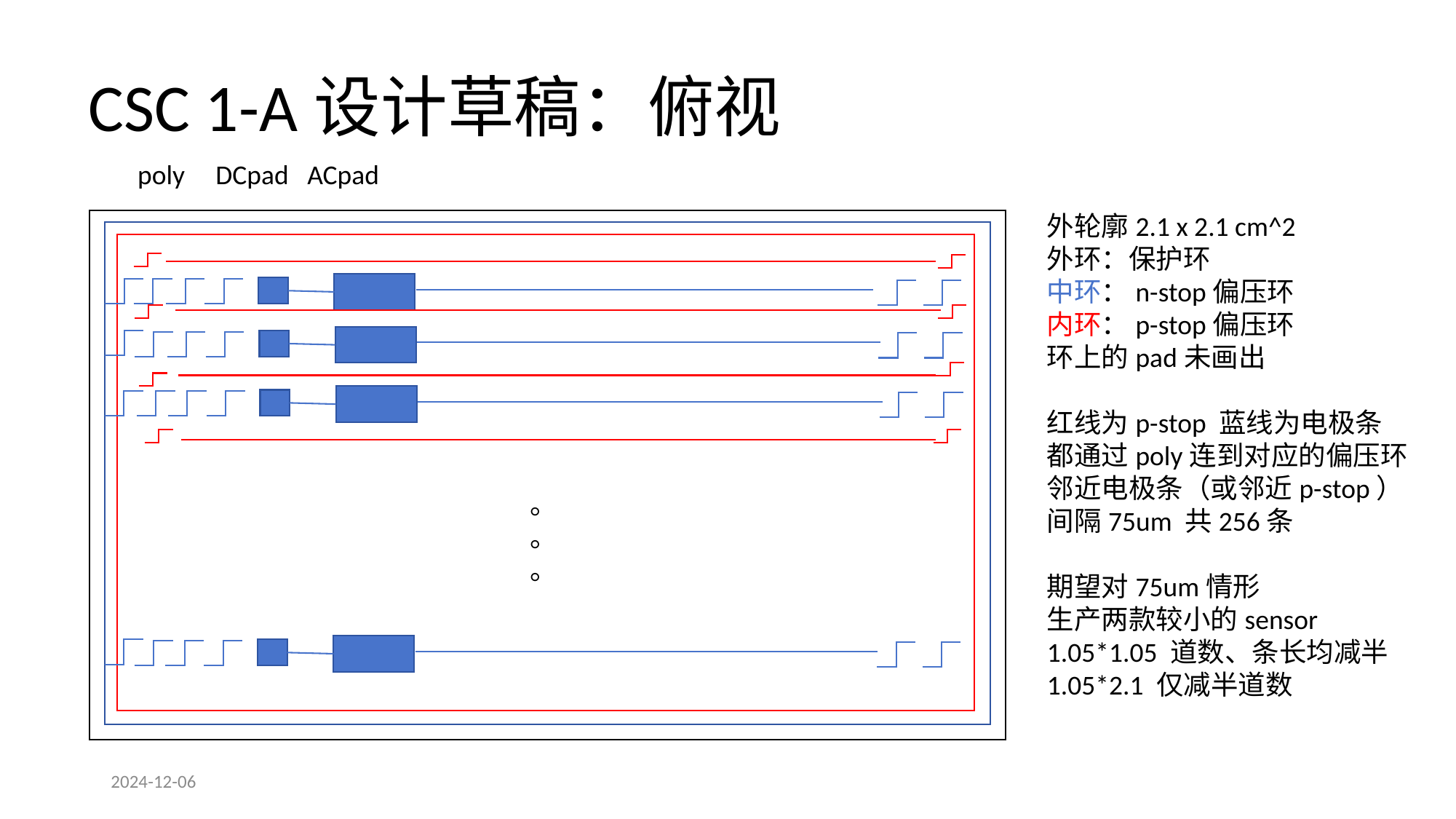

CSC 1-A设计草稿：俯视
poly     DCpad   ACpad
外轮廓2.1 x 2.1 cm^2
外环：保护环
中环：n-stop偏压环
内环：p-stop偏压环
环上的pad未画出

红线为p-stop 蓝线为电极条
都通过poly连到对应的偏压环
邻近电极条（或邻近p-stop）
间隔75um 共256条

期望对75um情形
生产两款较小的sensor
1.05*1.05 道数、条长均减半
1.05*2.1 仅减半道数

。
。
。

2024-12-06
5